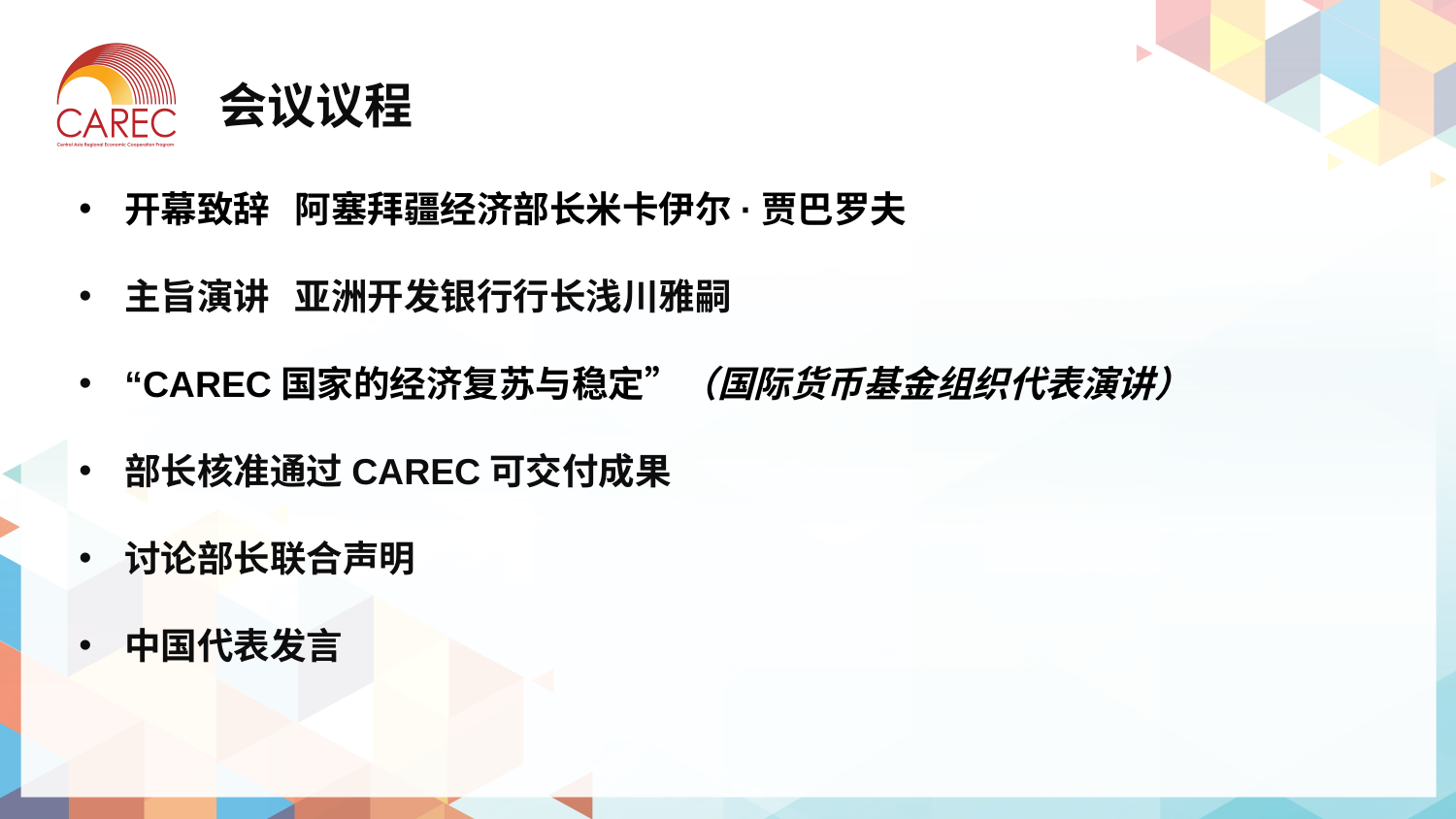

# 会议议程
开幕致辞   阿塞拜疆经济部长米卡伊尔·贾巴罗夫

主旨演讲   亚洲开发银行行长浅川雅嗣

“CAREC国家的经济复苏与稳定”（国际货币基金组织代表演讲）

部长核准通过CAREC可交付成果

讨论部长联合声明

中国代表发言